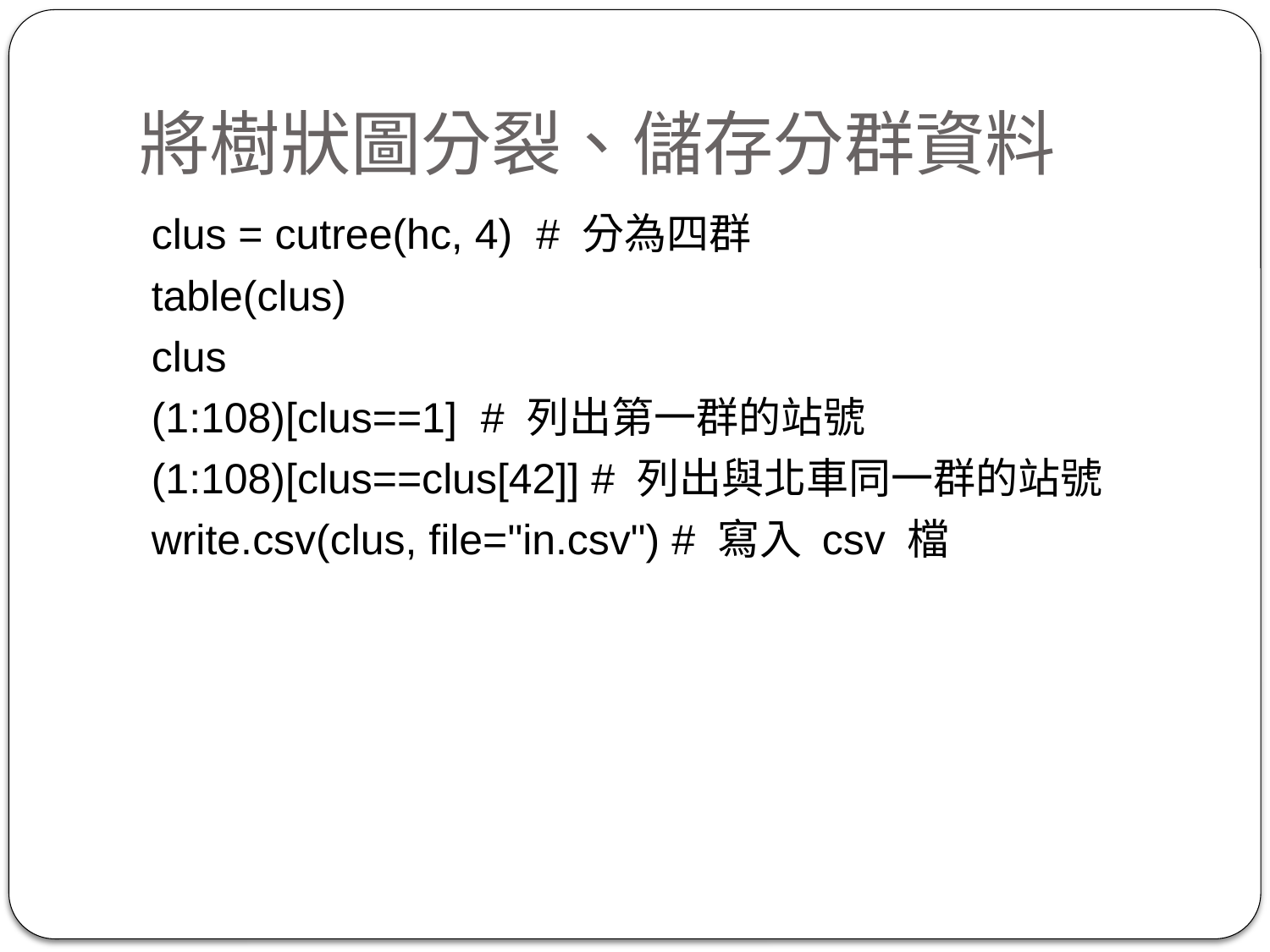

# 將樹狀圖分裂、儲存分群資料
 clus = cutree(hc, 4)  # 分為四群
 table(clus)
 clus
 (1:108)[clus==1]  # 列出第一群的站號
 (1:108)[clus==clus[42]] # 列出與北車同一群的站號
 write.csv(clus, file="in.csv") # 寫入 csv 檔